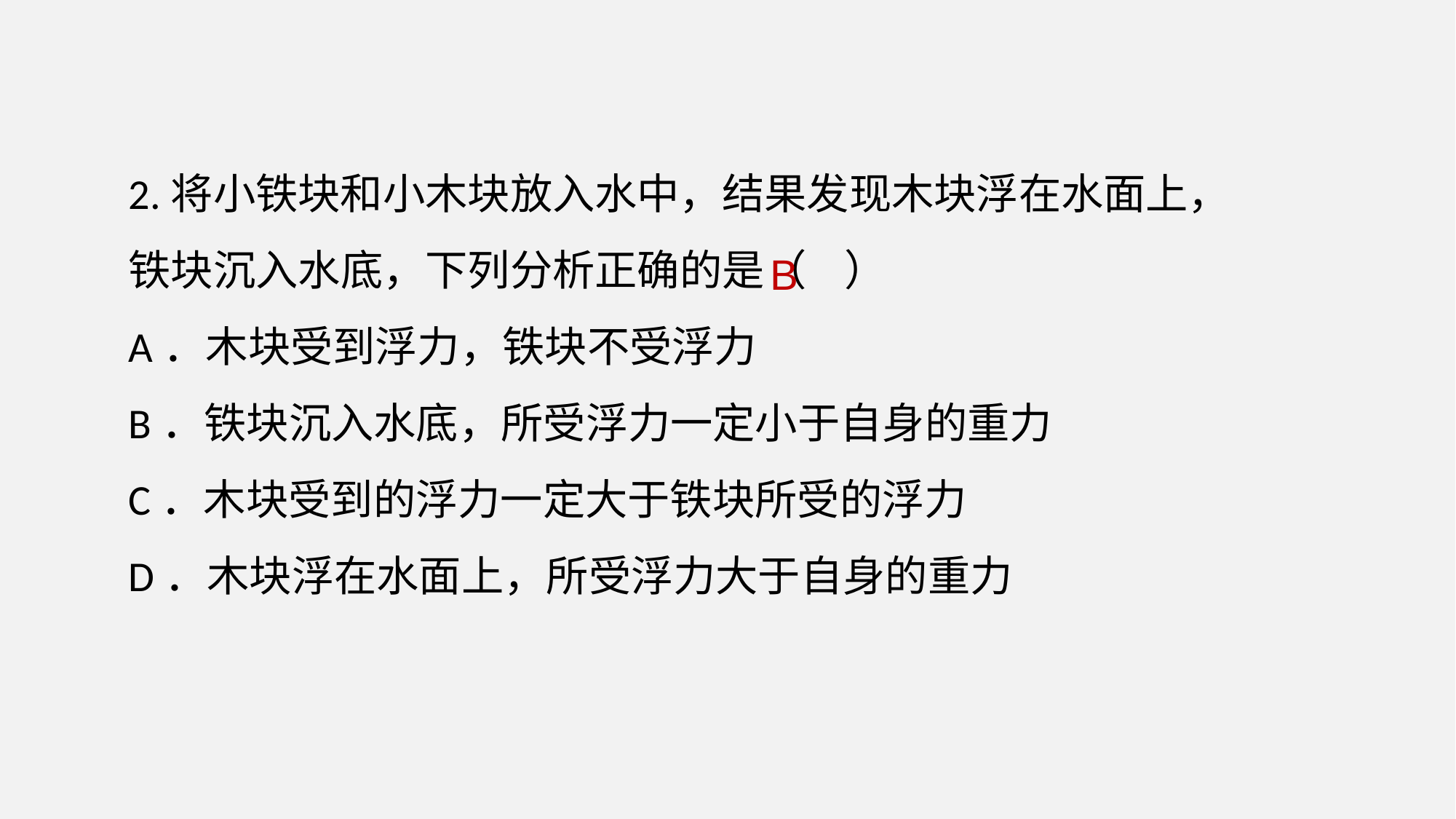

2.将小铁块和小木块放入水中，结果发现木块浮在水面上，铁块沉入水底，下列分析正确的是（    ）
A．木块受到浮力，铁块不受浮力
B．铁块沉入水底，所受浮力一定小于自身的重力
C．木块受到的浮力一定大于铁块所受的浮力
D．木块浮在水面上，所受浮力大于自身的重力
B